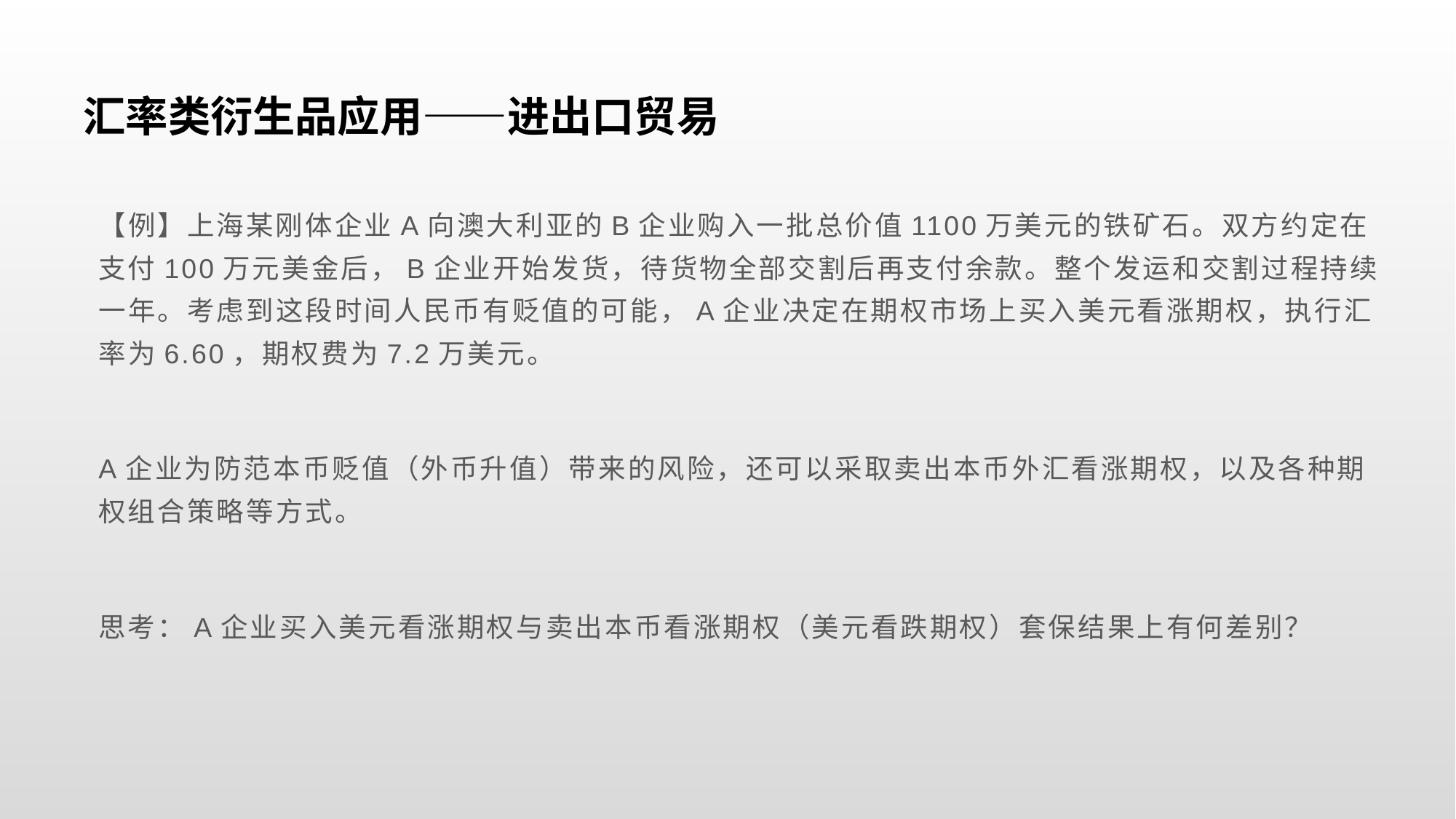

# 汇率类衍生品应用——进出口贸易

【例】上海某刚体企业A向澳大利亚的B企业购入一批总价值1100万美元的铁矿石。双方约定在支付100万元美金后，B企业开始发货，待货物全部交割后再支付余款。整个发运和交割过程持续一年。考虑到这段时间人民币有贬值的可能，A企业决定在期权市场上买入美元看涨期权，执行汇率为6.60，期权费为7.2万美元。

A企业为防范本币贬值（外币升值）带来的风险，还可以采取卖出本币外汇看涨期权，以及各种期权组合策略等方式。

思考：A企业买入美元看涨期权与卖出本币看涨期权（美元看跌期权）套保结果上有何差别？